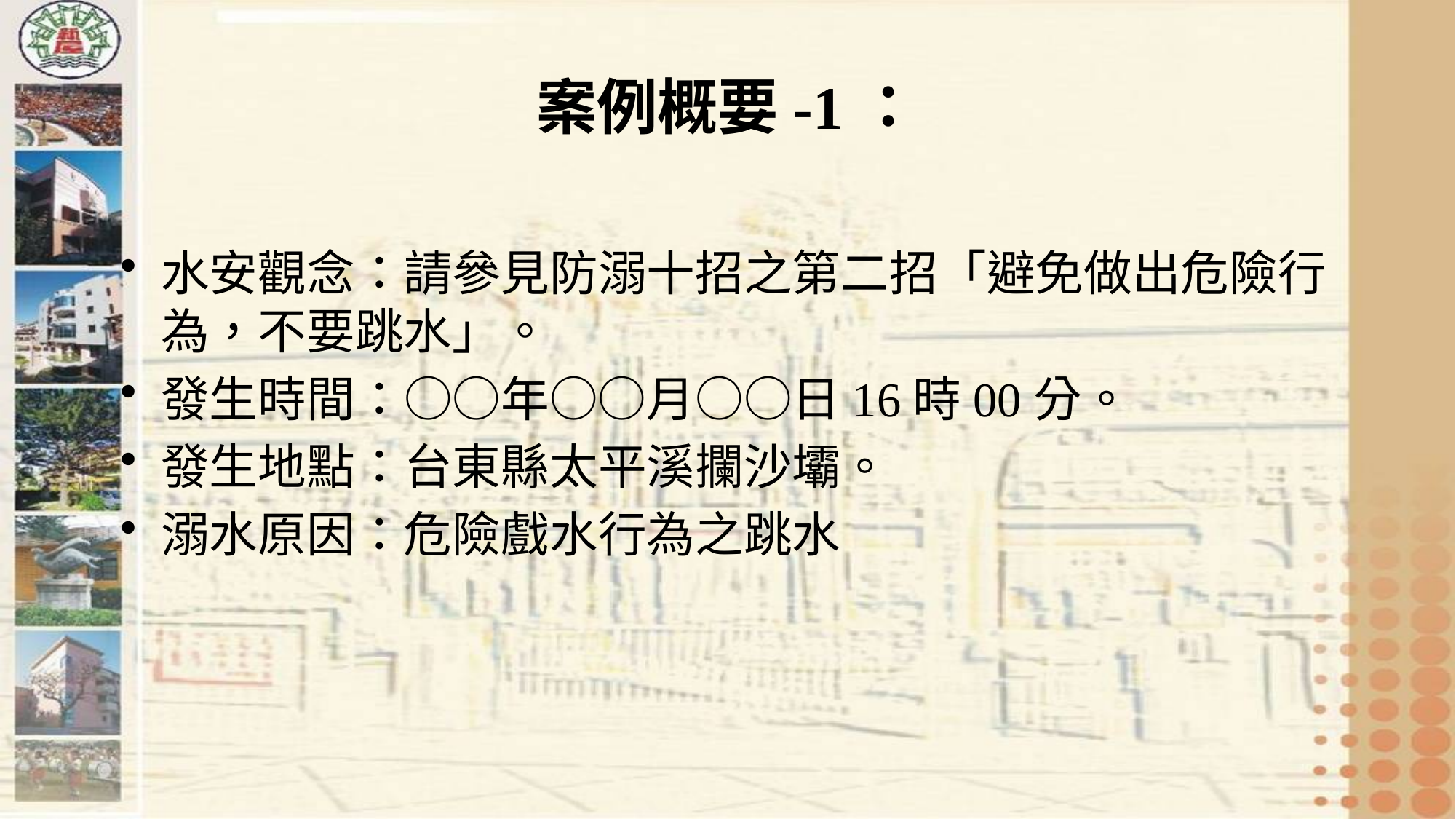

# 案例概要-1：
水安觀念：請參見防溺十招之第二招「避免做出危險行為，不要跳水」。
發生時間：○○年○○月○○日16時00分。
發生地點：台東縣太平溪攔沙壩。
溺水原因：危險戲水行為之跳水